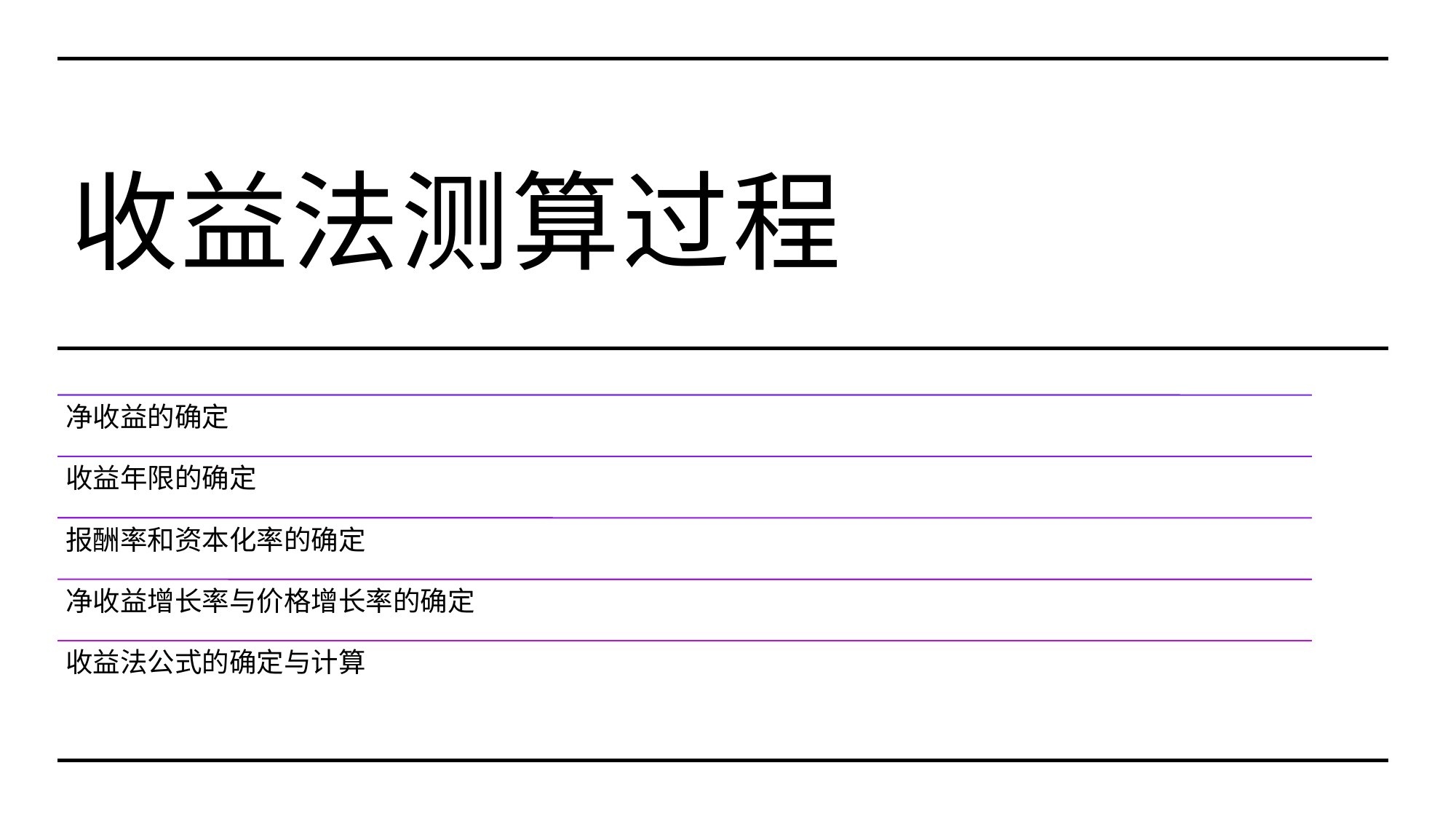

# 收益法测算过程
净收益的确定
收益年限的确定
报酬率和资本化率的确定
净收益增长率与价格增长率的确定
收益法公式的确定与计算